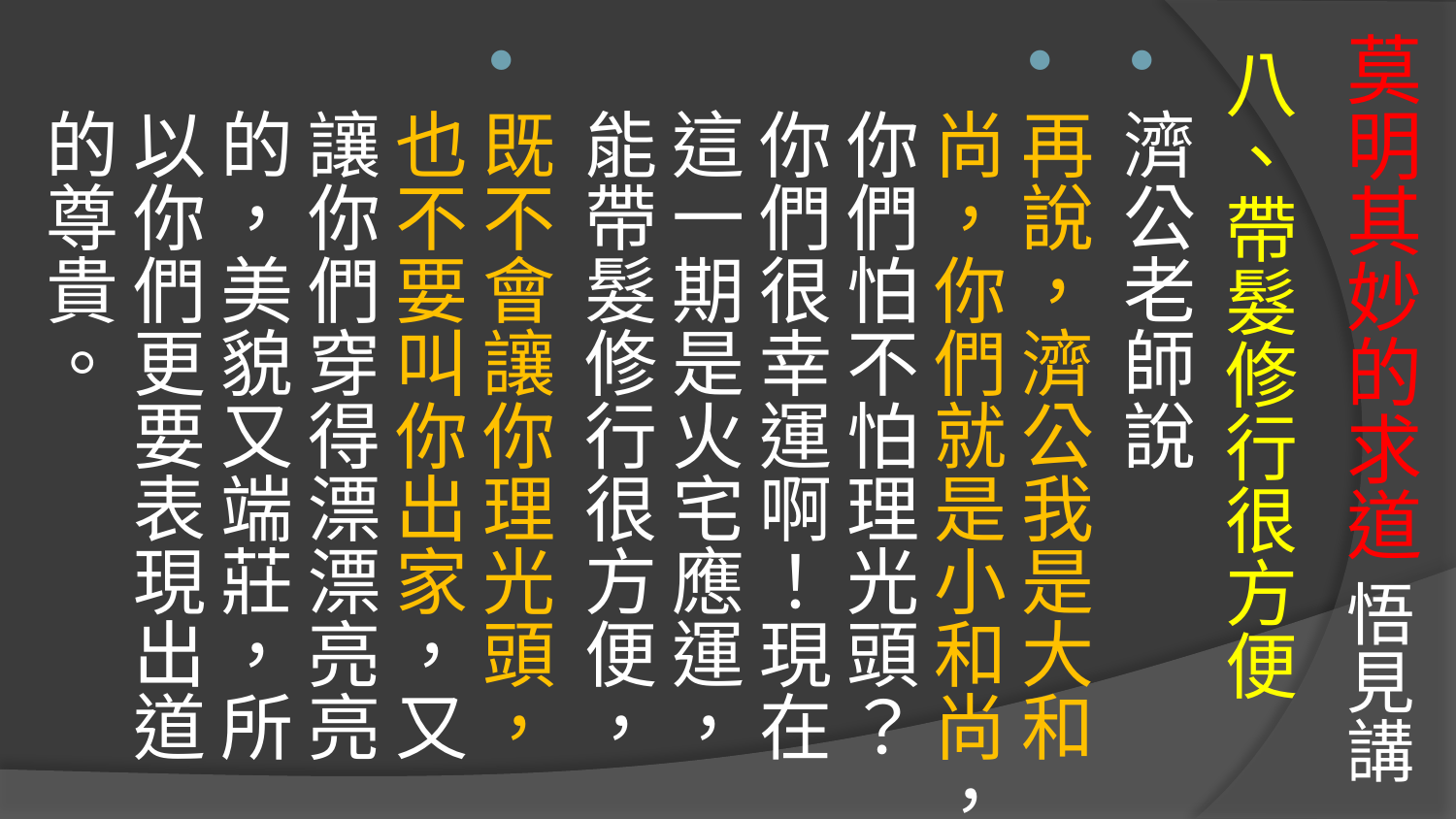

# 莫明其妙的求道 悟見講
八、帶髮修行很方便
濟公老師說
再說，濟公我是大和尚，你們就是小和尚，你們怕不怕理光頭？你們很幸運啊！現在這一期是火宅應運，能帶髮修行很方便，
既不會讓你理光頭，也不要叫你出家，又讓你們穿得漂漂亮亮的，美貌又端莊，所以你們更要表現出道的尊貴。